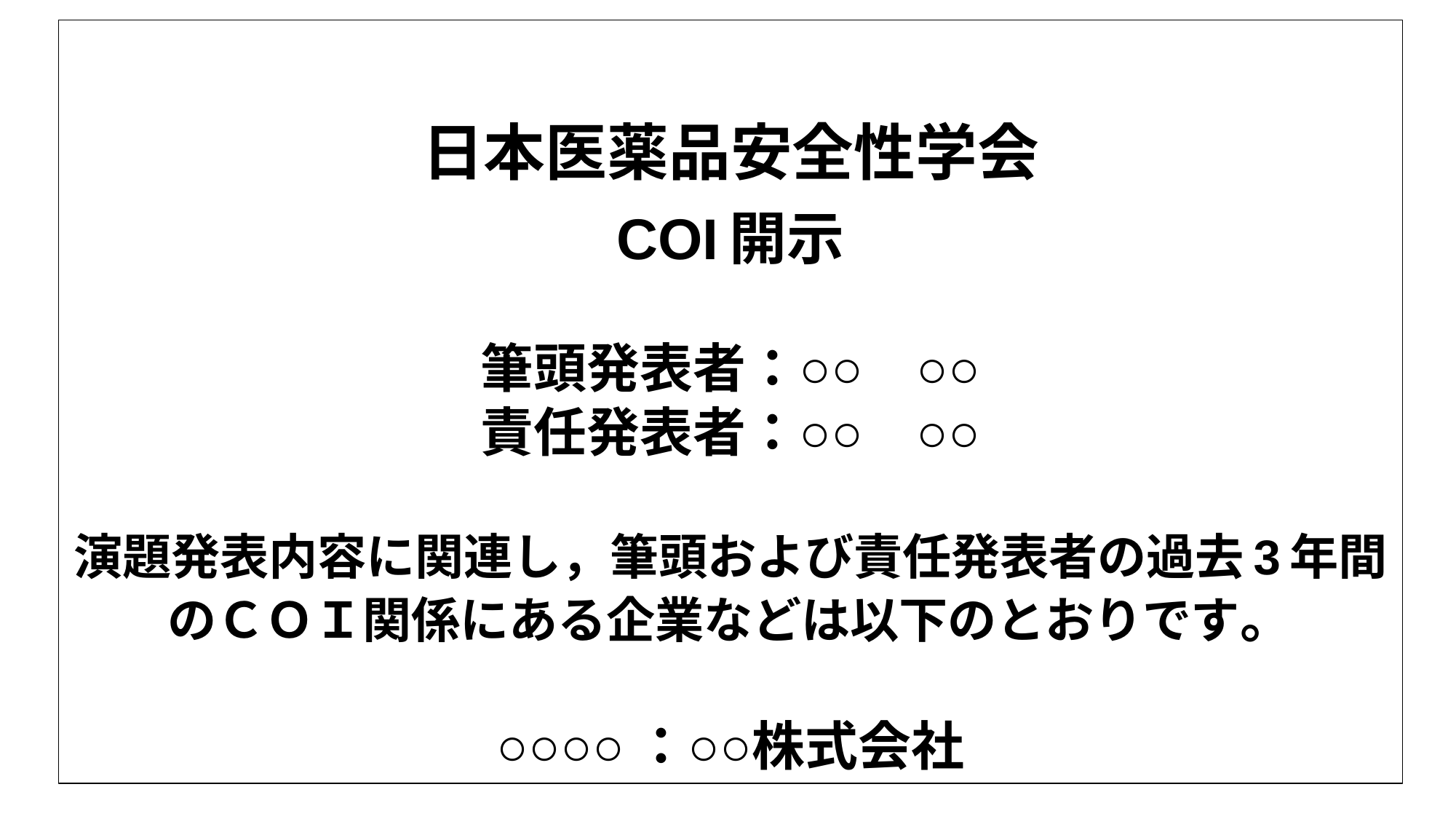

日本医薬品安全性学会
COI開示

筆頭発表者：○○　○○
責任発表者：○○　○○

演題発表内容に関連し，筆頭および責任発表者の過去3年間のＣＯＩ関係にある企業などは以下のとおりです。

○○○○：○○株式会社